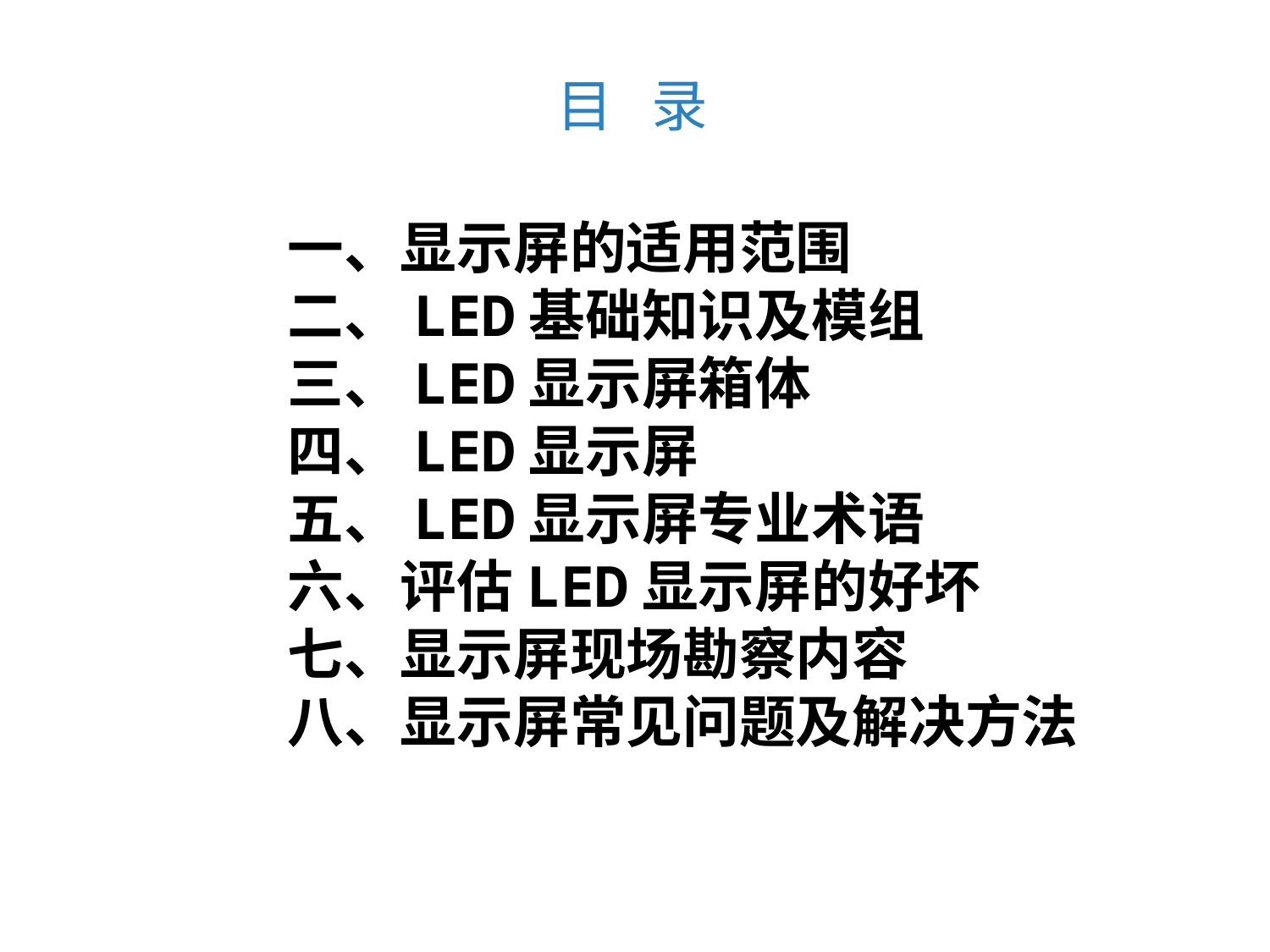

# 目   录
一、显示屏的适用范围
二、LED基础知识及模组
三、LED显示屏箱体
四、LED显示屏
五、LED显示屏专业术语
六、评估LED显示屏的好坏
七、显示屏现场勘察内容
八、显示屏常见问题及解决方法